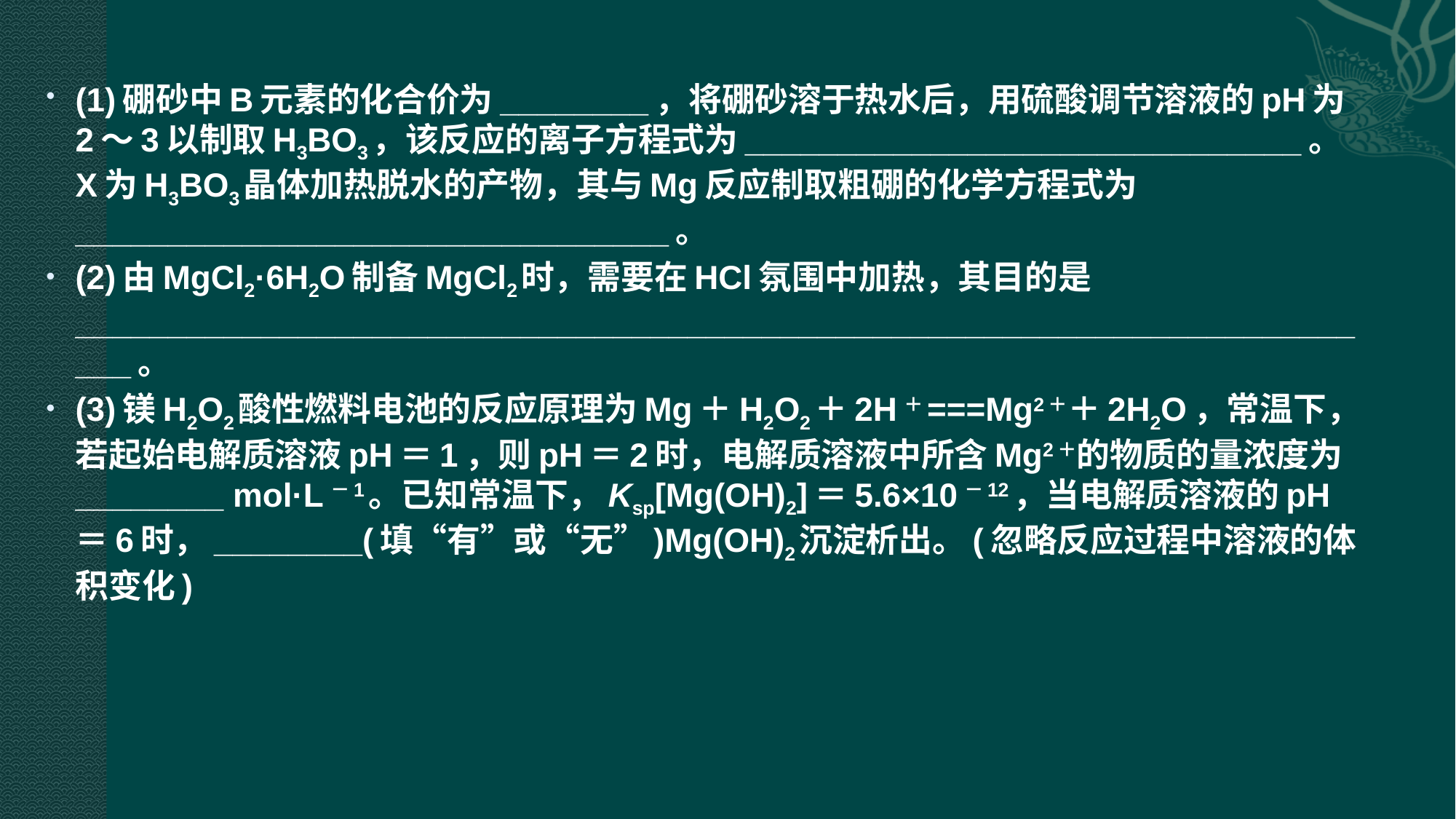

(1)硼砂中B元素的化合价为________，将硼砂溶于热水后，用硫酸调节溶液的pH为2～3以制取H3BO3，该反应的离子方程式为______________________________。X为H3BO3晶体加热脱水的产物，其与Mg反应制取粗硼的化学方程式为________________________________。
(2)由MgCl2·6H2O制备MgCl2时，需要在HCl氛围中加热，其目的是________________________________________________________________________。
(3)镁­H2O2酸性燃料电池的反应原理为Mg＋H2O2＋2H＋===Mg2＋＋2H2O，常温下，若起始电解质溶液pH＝1，则pH＝2时，电解质溶液中所含Mg2＋的物质的量浓度为________ mol·L－1。已知常温下，Ksp[Mg(OH)2]＝5.6×10－12，当电解质溶液的pH＝6时，________(填“有”或“无”)Mg(OH)2沉淀析出。(忽略反应过程中溶液的体积变化)